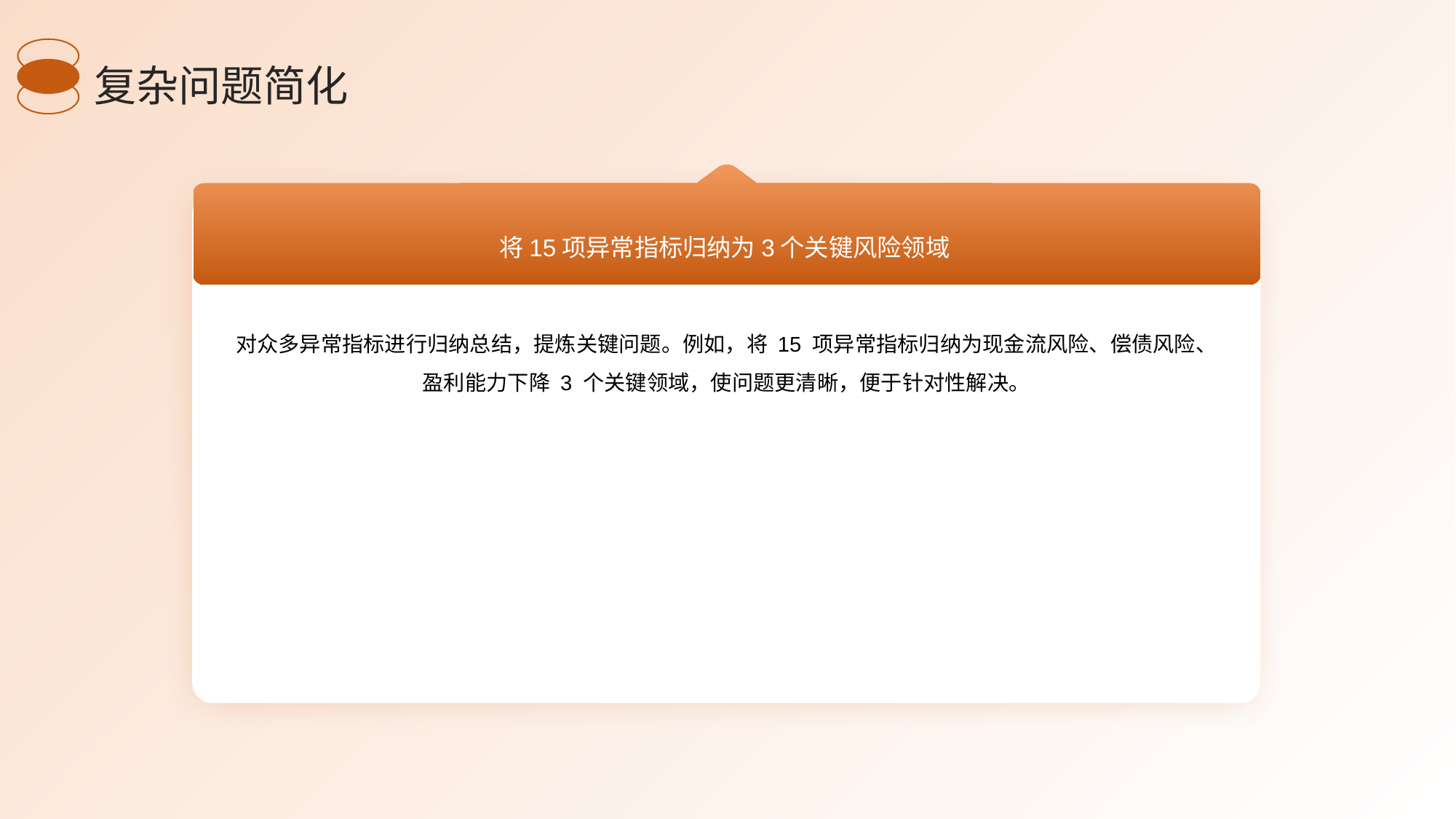

复杂问题简化

将15项异常指标归纳为3个关键风险领域
对众多异常指标进行归纳总结，提炼关键问题。例如，将 15 项异常指标归纳为现金流风险、偿债风险、盈利能力下降 3 个关键领域，使问题更清晰，便于针对性解决。